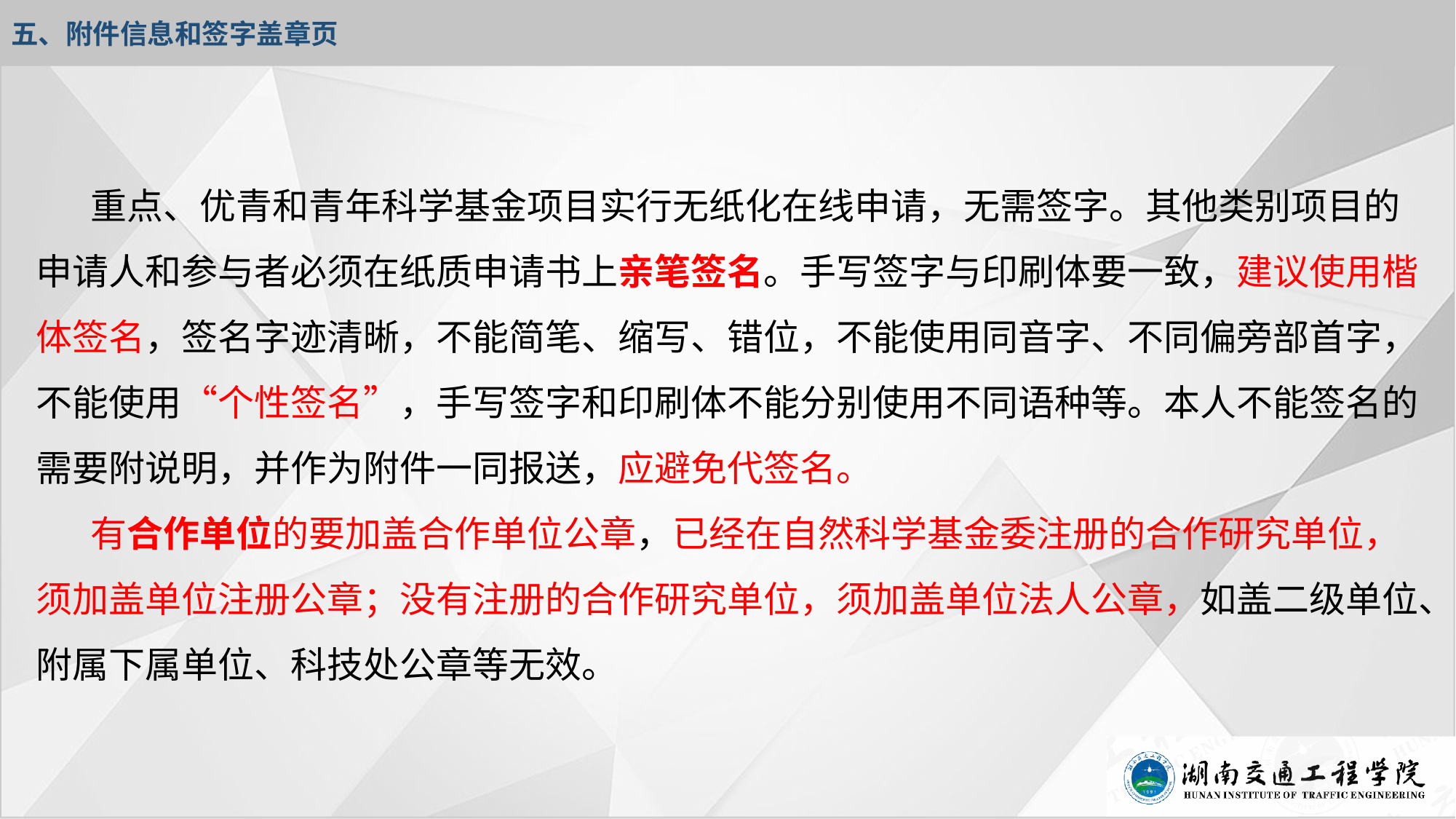

五、附件信息和签字盖章页
重点、优青和青年科学基金项目实行无纸化在线申请，无需签字。其他类别项目的申请人和参与者必须在纸质申请书上亲笔签名。手写签字与印刷体要一致，建议使用楷体签名，签名字迹清晰，不能简笔、缩写、错位，不能使用同音字、不同偏旁部首字，不能使用“个性签名”，手写签字和印刷体不能分别使用不同语种等。本人不能签名的需要附说明，并作为附件一同报送，应避免代签名。
有合作单位的要加盖合作单位公章，已经在自然科学基金委注册的合作研究单位，须加盖单位注册公章；没有注册的合作研究单位，须加盖单位法人公章，如盖二级单位、附属下属单位、科技处公章等无效。